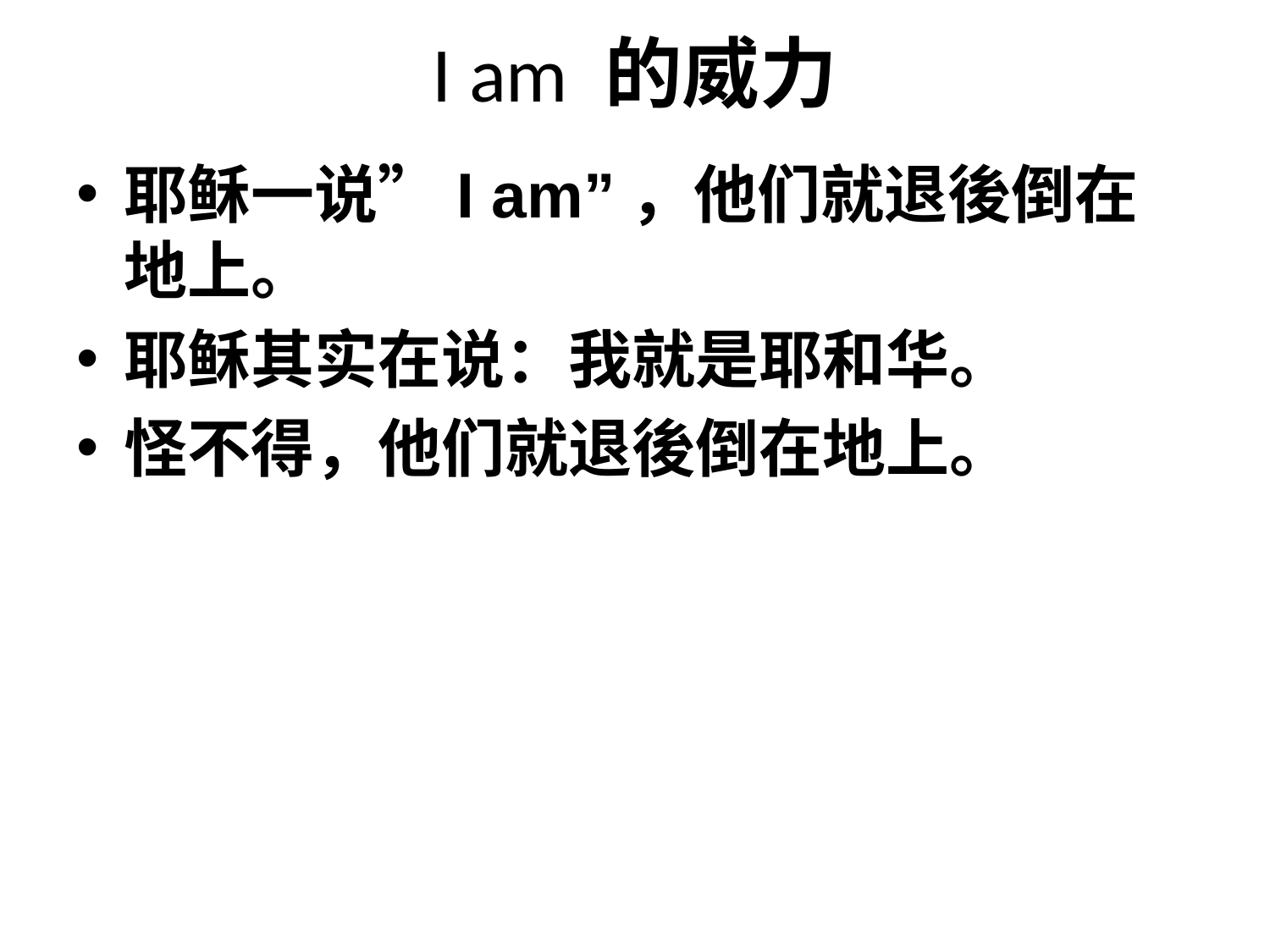

# I am 的威力
耶稣一说”I am”，他们就退後倒在地上。
耶稣其实在说：我就是耶和华。
怪不得，他们就退後倒在地上。